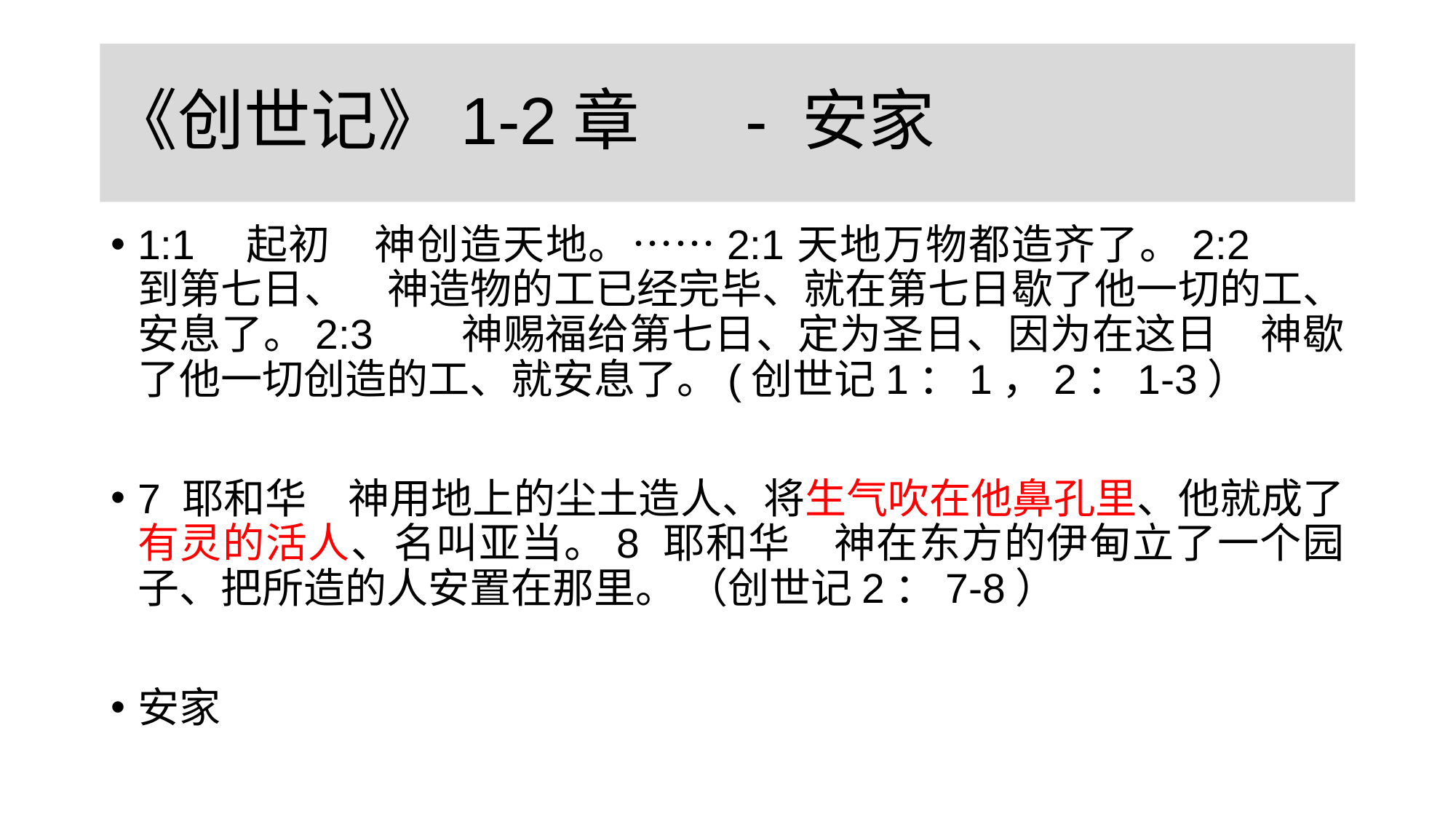

# 《创世记》1-2章      - 安家
1:1	起初　神创造天地。……2:1	天地万物都造齐了。2:2	到第七日、　神造物的工已经完毕、就在第七日歇了他一切的工、安息了。2:3	神赐福给第七日、定为圣日、因为在这日　神歇了他一切创造的工、就安息了。(创世记1：1，2：1-3）

7 耶和华　神用地上的尘土造人、将生气吹在他鼻孔里、他就成了有灵的活人、名叫亚当。8 耶和华　神在东方的伊甸立了一个园子、把所造的人安置在那里。 （创世记2：7-8）

安家